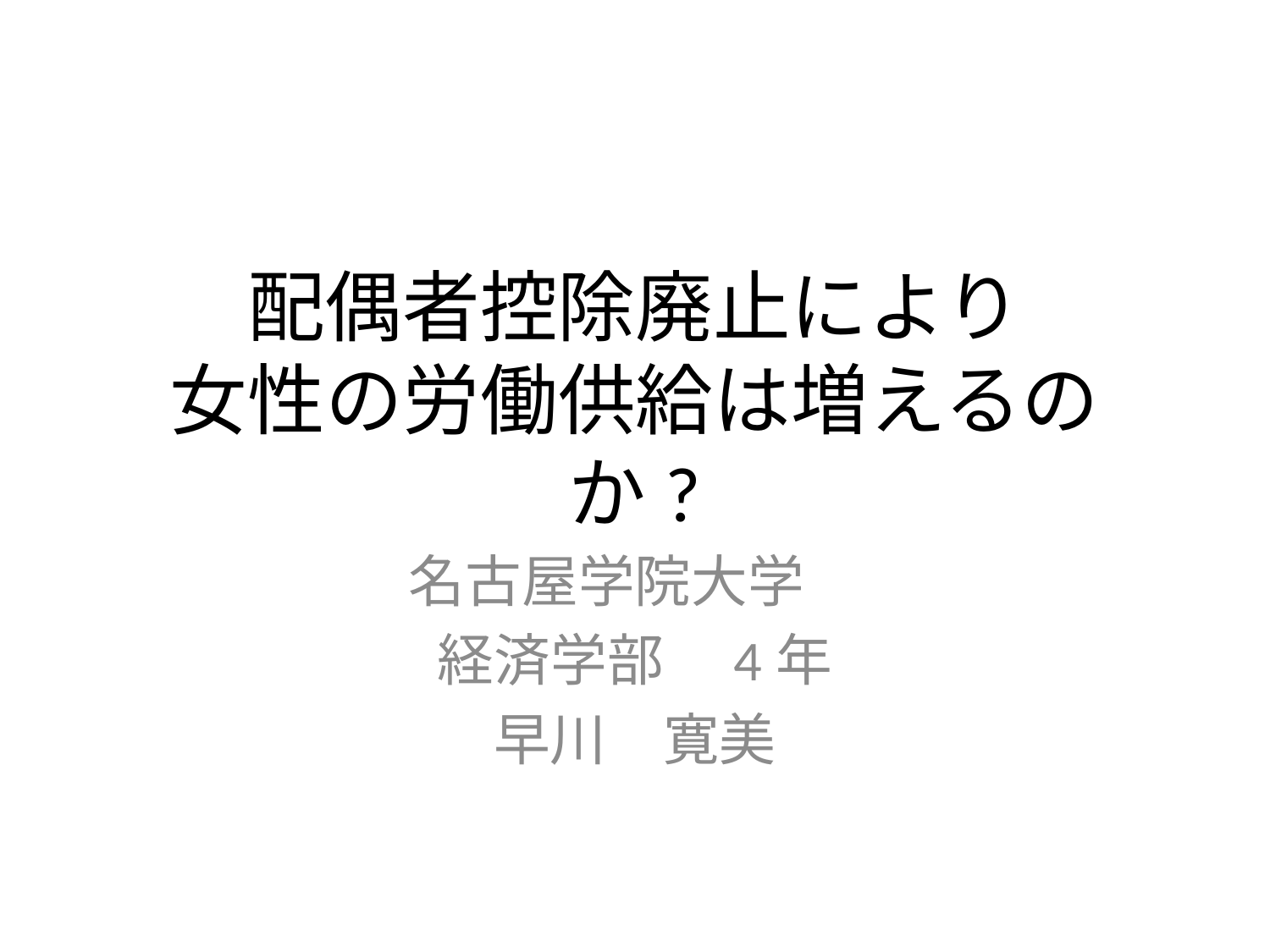

# 配偶者控除廃止により 女性の労働供給は増えるのか?
名古屋学院大学
経済学部　4年
早川　寛美